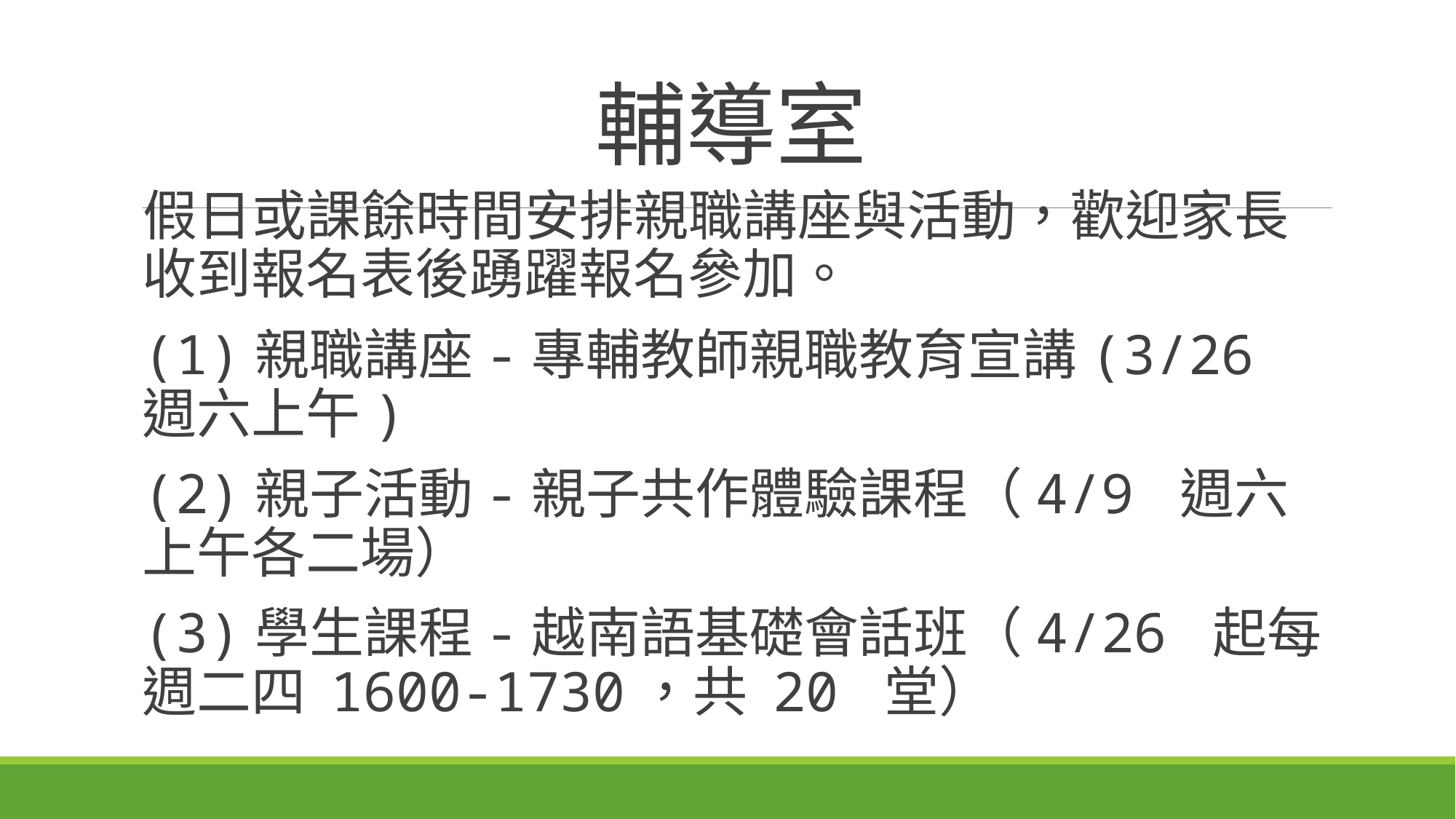

# 輔導室
假日或課餘時間安排親職講座與活動，歡迎家長收到報名表後踴躍報名參加。
(1)親職講座-專輔教師親職教育宣講(3/26 週六上午)
(2)親子活動-親子共作體驗課程（4/9 週六上午各二場）
(3)學生課程-越南語基礎會話班（4/26 起每週二四 1600-1730，共 20 堂）